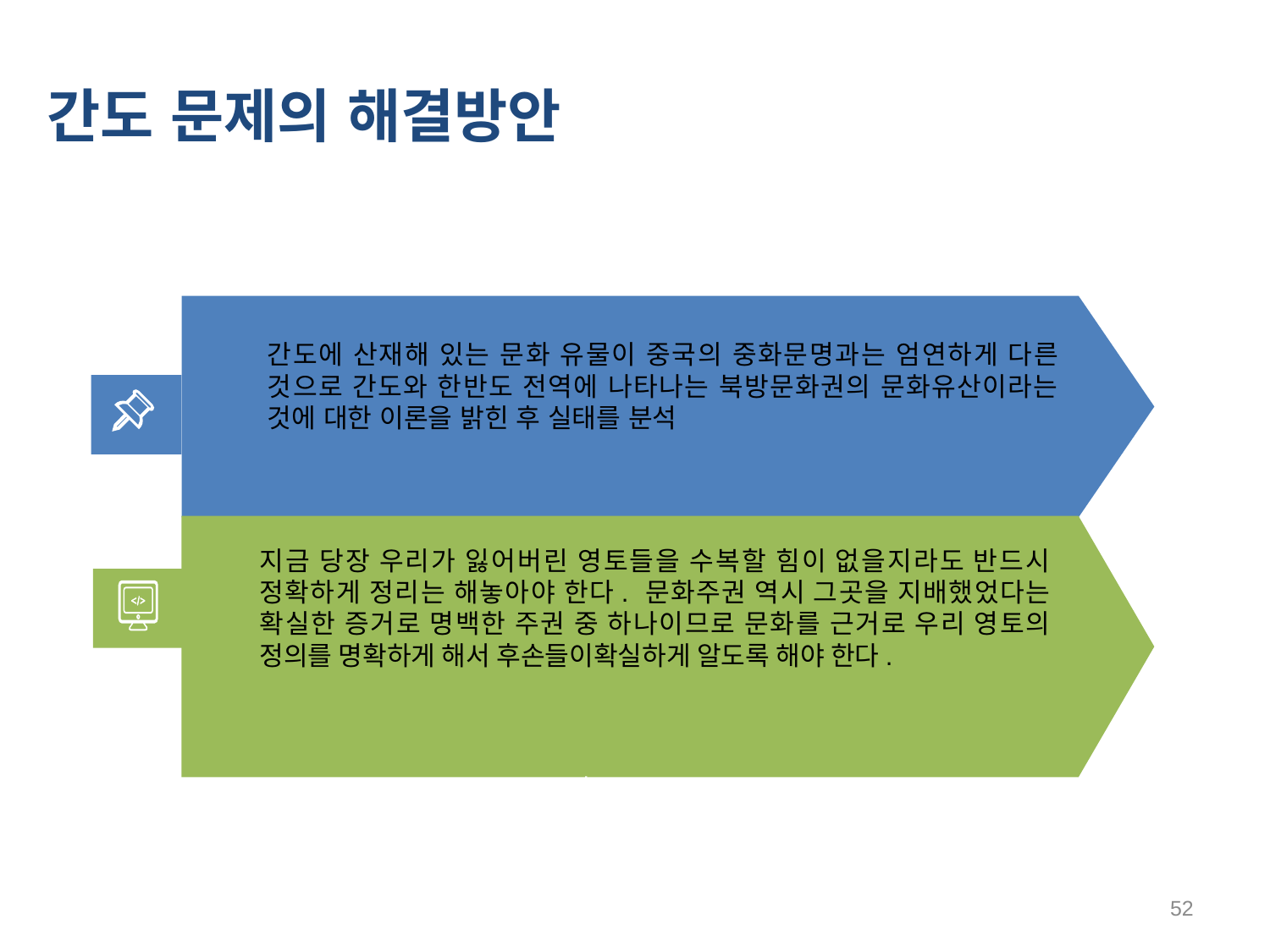

간도 문제의 해결방안

간도에 산재해 있는 문화 유물이 중국의 중화문명과는 엄연하게 다른 것으로 간도와 한반도 전역에 나타나는 북방문화권의 문화유산이라는 것에 대한 이론을 밝힌 후 실태를 분석

지금 당장 우리가 잃어버린 영토들을 수복할 힘이 없을지라도 반드시 정확하게 정리는 해놓아야 한다. 문화주권 역시 그곳을 지배했었다는 확실한 증거로 명백한 주권 중 하나이므로 문화를 근거로 우리 영토의 정의를 명확하게 해서 후손들이확실하게 알도록 해야 한다.

 .
52